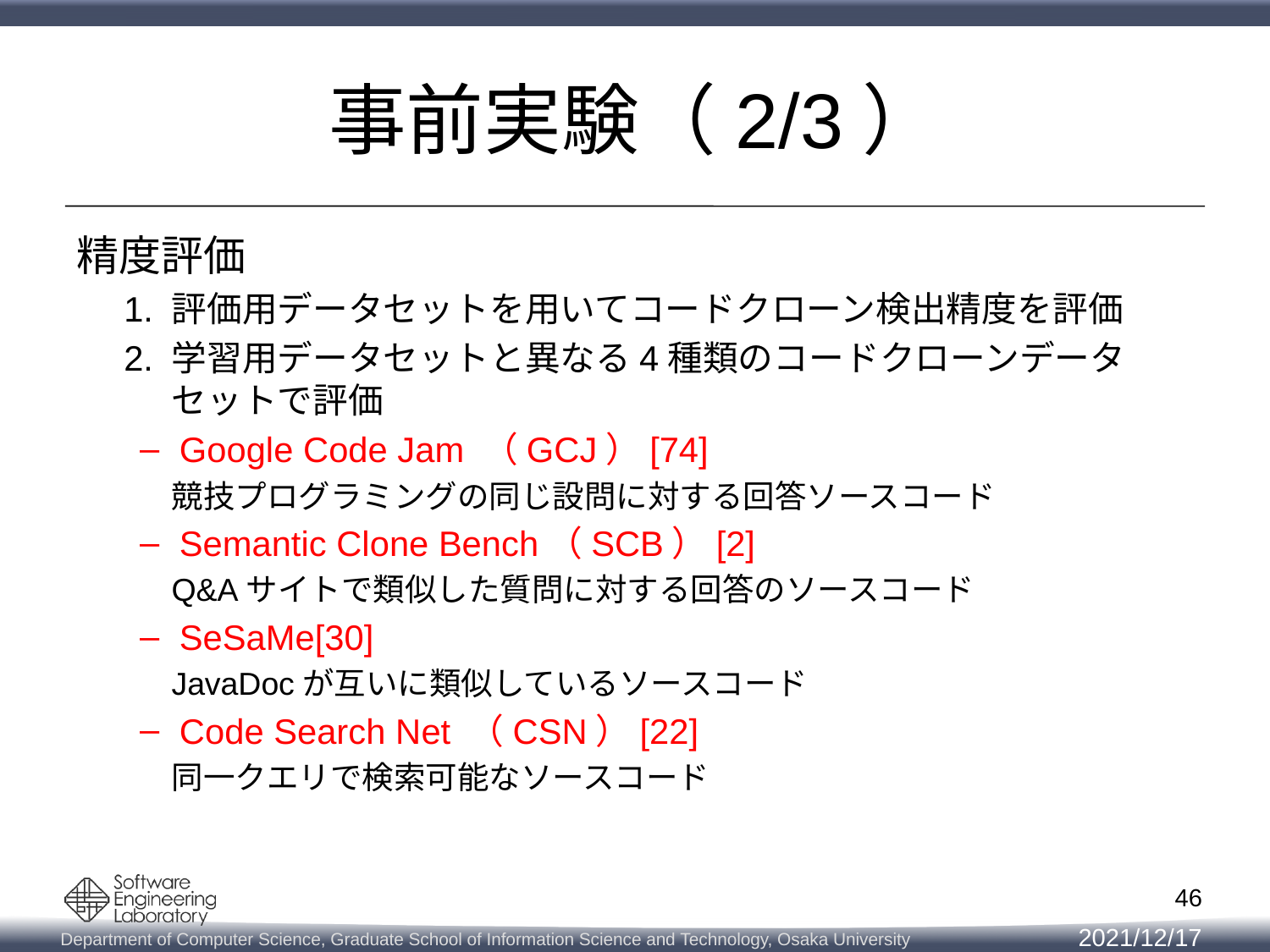

# 事前実験（2/3）
精度評価
評価用データセットを用いてコードクローン検出精度を評価
学習用データセットと異なる4種類のコードクローンデータセットで評価
Google Code Jam （GCJ）[74]
競技プログラミングの同じ設問に対する回答ソースコード
Semantic Clone Bench（SCB）[2]
Q&Aサイトで類似した質問に対する回答のソースコード
SeSaMe[30]
JavaDocが互いに類似しているソースコード
Code Search Net （CSN）[22]
同一クエリで検索可能なソースコード

46
2021/12/17